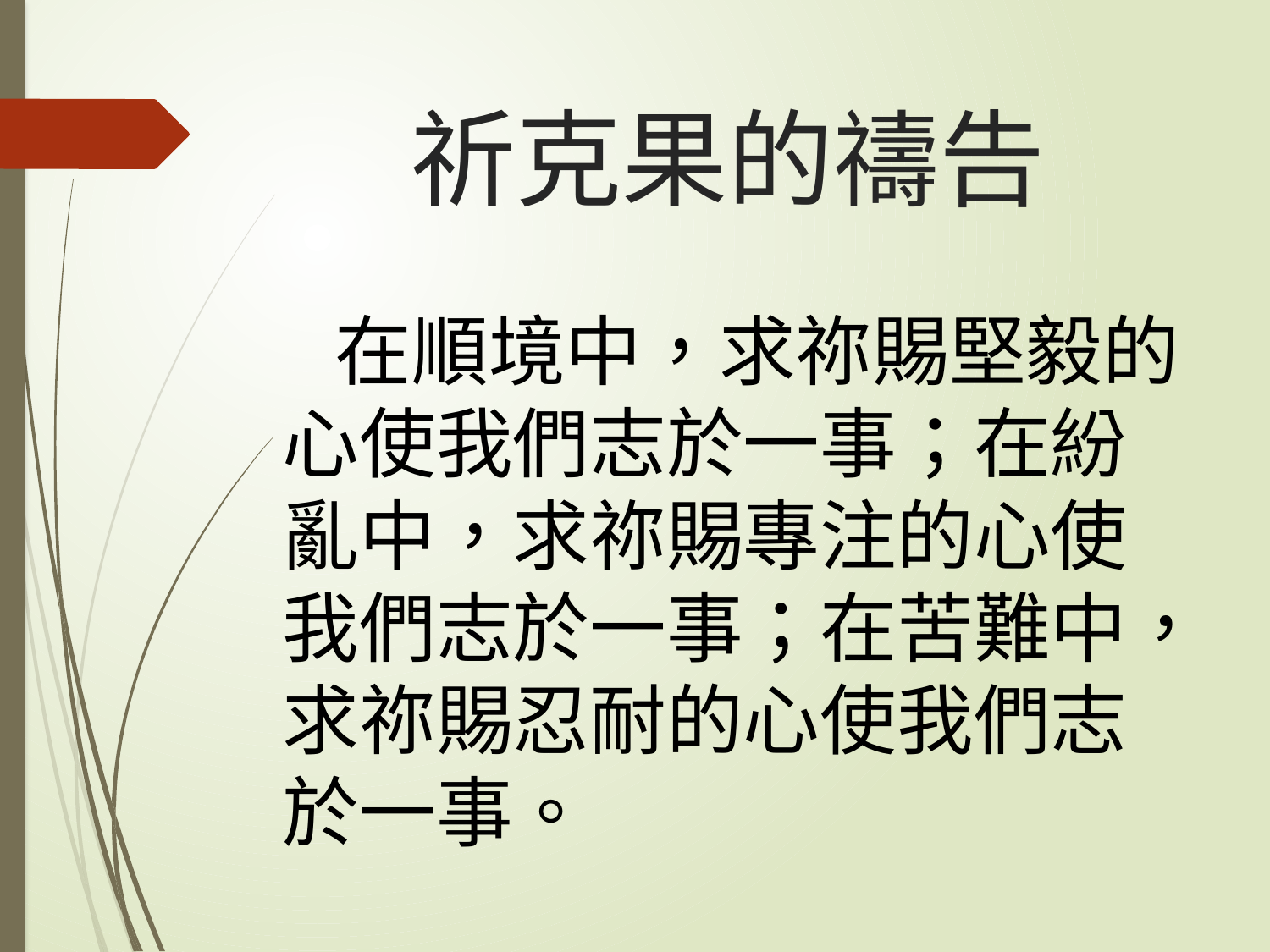

# 祈克果的禱告
  在順境中，求祢賜堅毅的心使我們志於一事；在紛亂中，求祢賜專注的心使我們志於一事；在苦難中，求祢賜忍耐的心使我們志於一事。